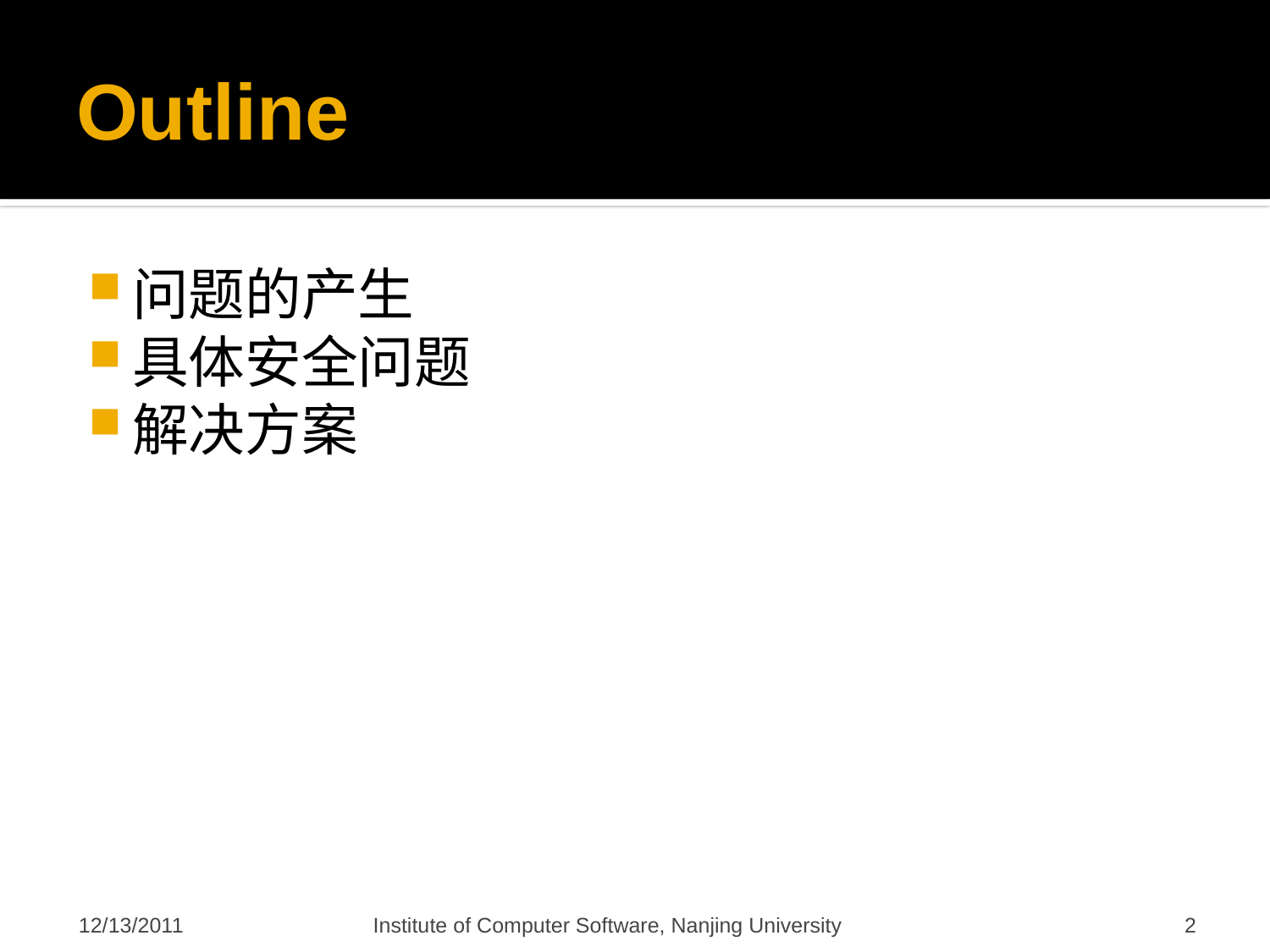

# Outline
问题的产生
具体安全问题
解决方案
2
12/13/2011
Institute of Computer Software, Nanjing University
2